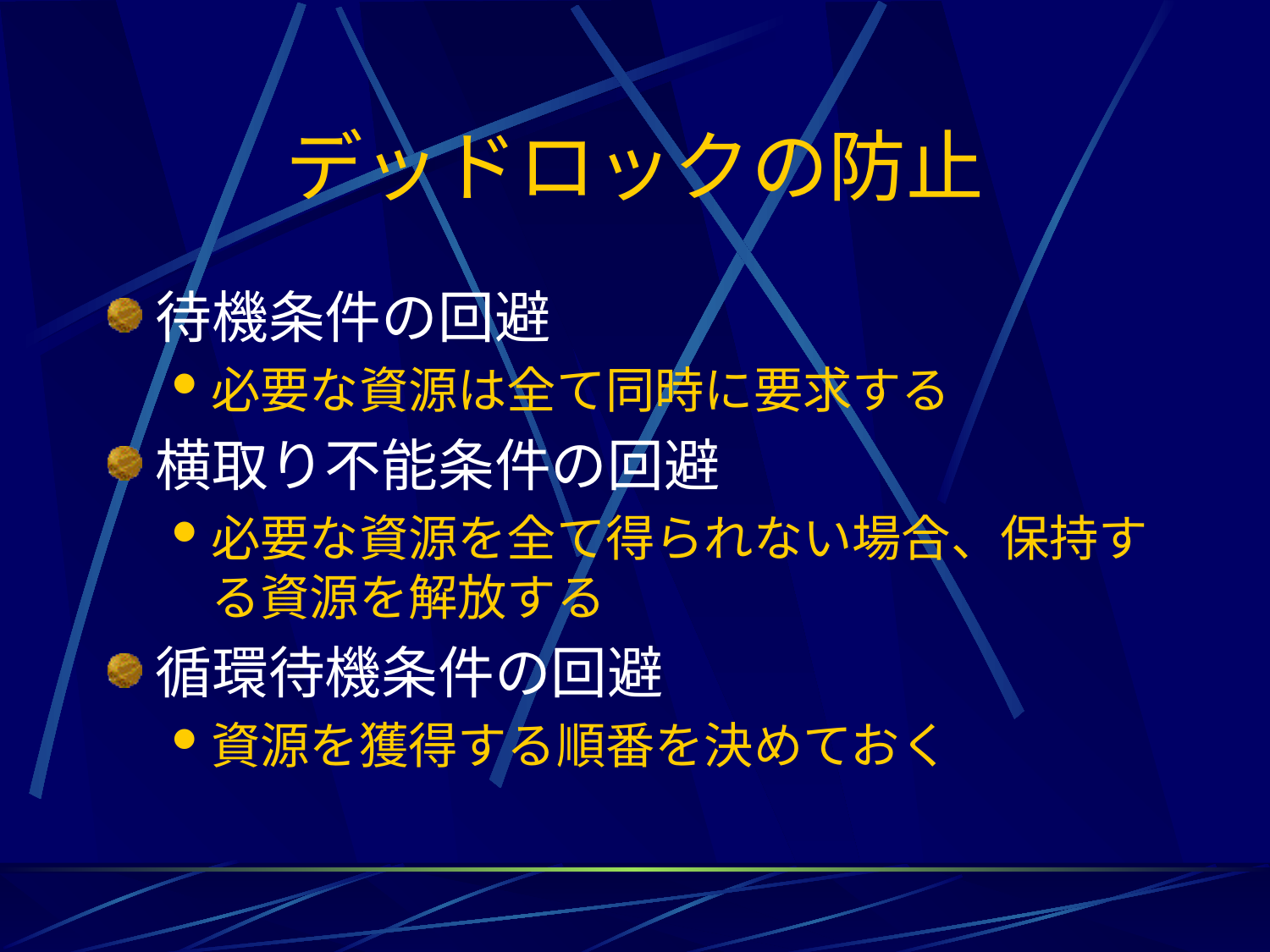

# デッドロックの防止
待機条件の回避
必要な資源は全て同時に要求する
横取り不能条件の回避
必要な資源を全て得られない場合、保持する資源を解放する
循環待機条件の回避
資源を獲得する順番を決めておく